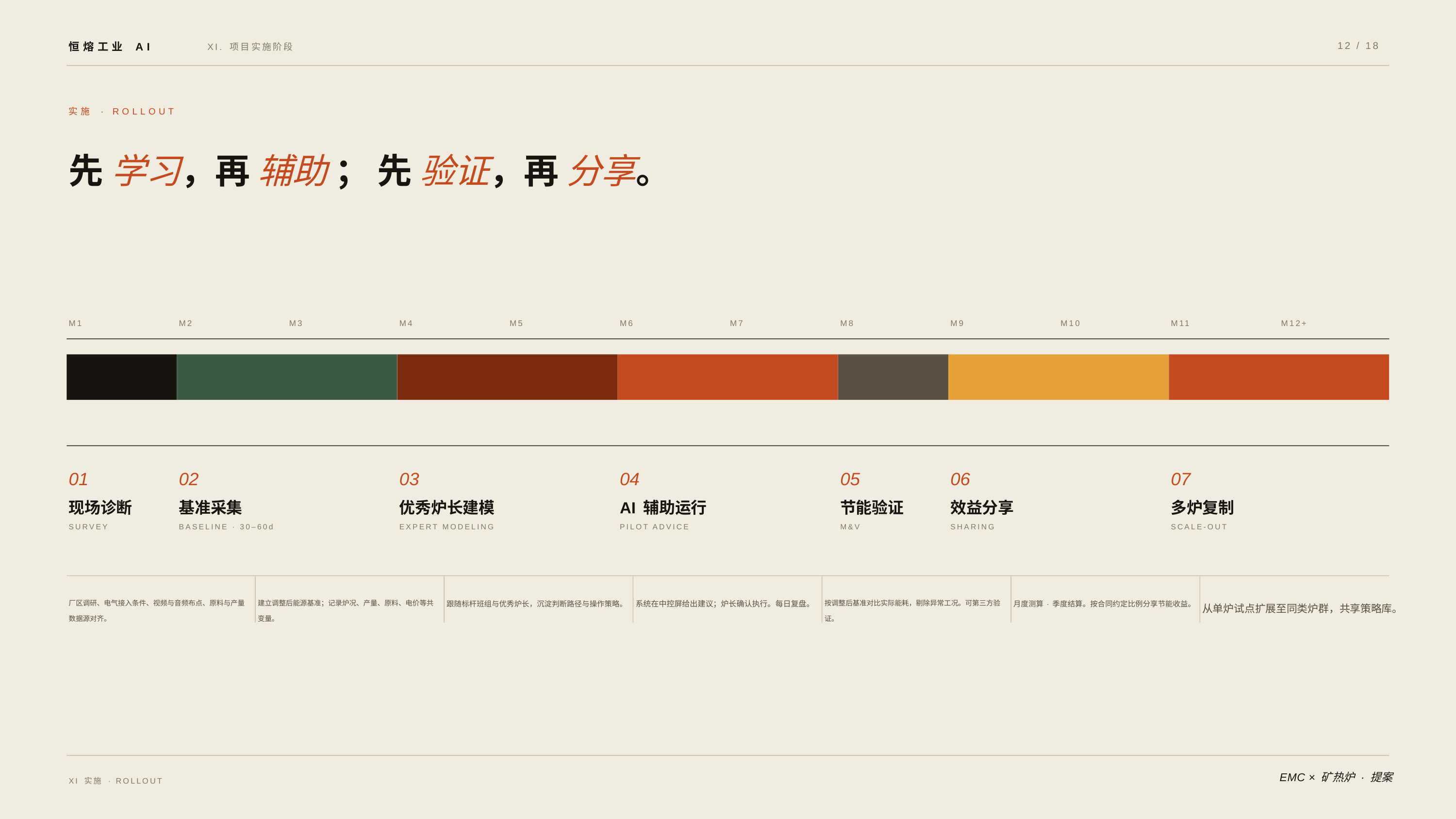

恒熔工业 AI
XI. 项目实施阶段
12 / 18

实施 · ROLLOUT
先 学习，再 辅助 ； 先 验证，再 分享。
M1
M2
M3
M4
M5
M6
M7
M8
M9
M10
M11
M12+

01
02
03
04
05
06
07
现场诊断
基准采集
优秀炉长建模
AI 辅助运行
节能验证
效益分享
多炉复制
SURVEY
BASELINE · 30–60d
EXPERT MODELING
PILOT ADVICE
M&V
SHARING
SCALE-OUT

厂区调研、电气接入条件、视频与音频布点、原料与产量数据源对齐。
建立调整后能源基准；记录炉况、产量、原料、电价等共变量。
跟随标杆班组与优秀炉长，沉淀判断路径与操作策略。
系统在中控屏给出建议；炉长确认执行。每日复盘。
按调整后基准对比实际能耗，剔除异常工况。可第三方验证。
月度测算 · 季度结算。按合同约定比例分享节能收益。
从单炉试点扩展至同类炉群，共享策略库。

EMC × 矿热炉 · 提案
XI 实施 · ROLLOUT